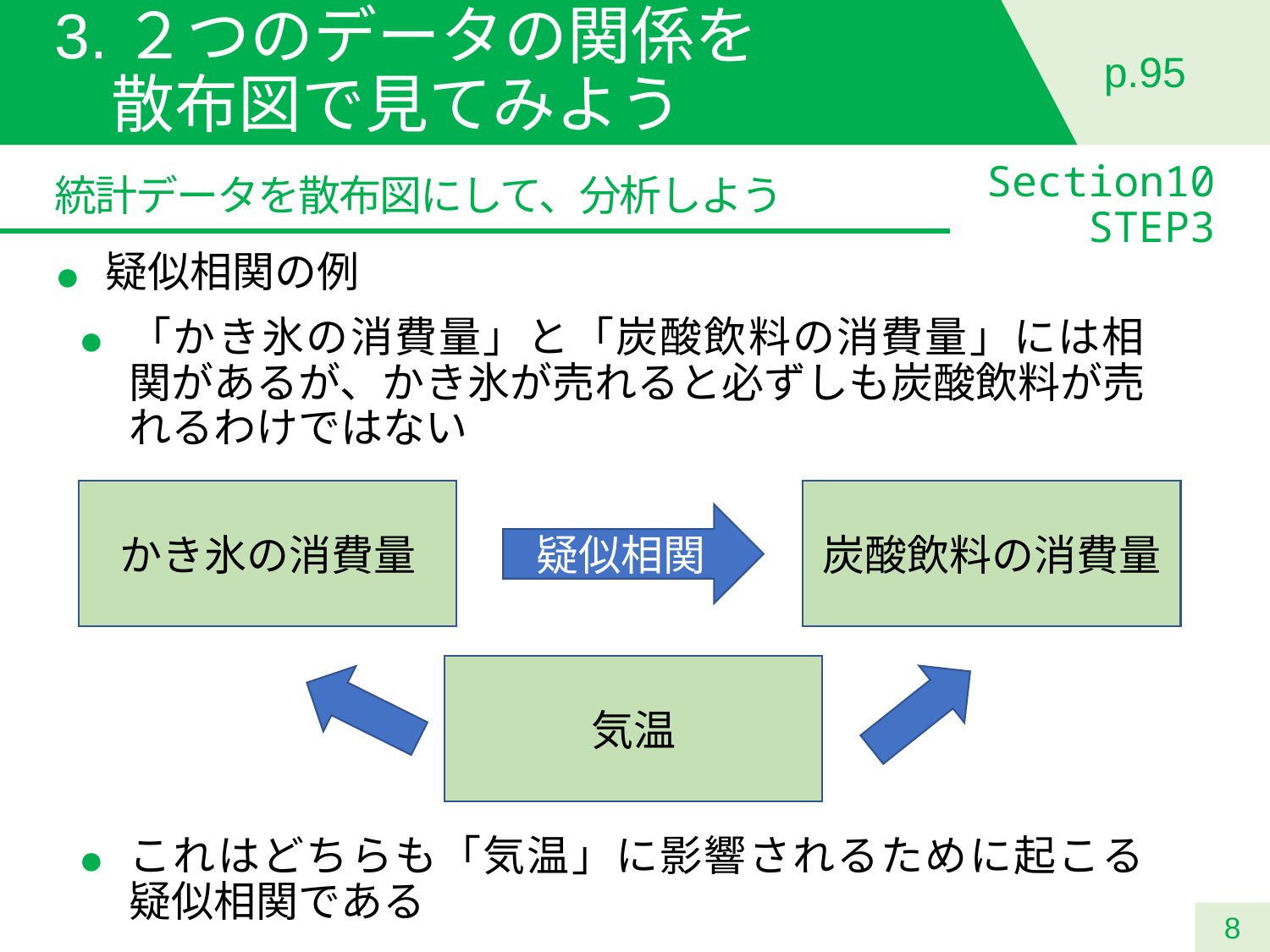

# 3.２つのデータの関係を 散布図で見てみよう
p.95
Section10
 STEP3
統計データを散布図にして、分析しよう
疑似相関の例
「かき氷の消費量」と「炭酸飲料の消費量」には相関があるが、かき氷が売れると必ずしも炭酸飲料が売れるわけではない
炭酸飲料の消費量
かき氷の消費量
疑似相関
気温

これはどちらも「気温」に影響されるために起こる疑似相関である
8